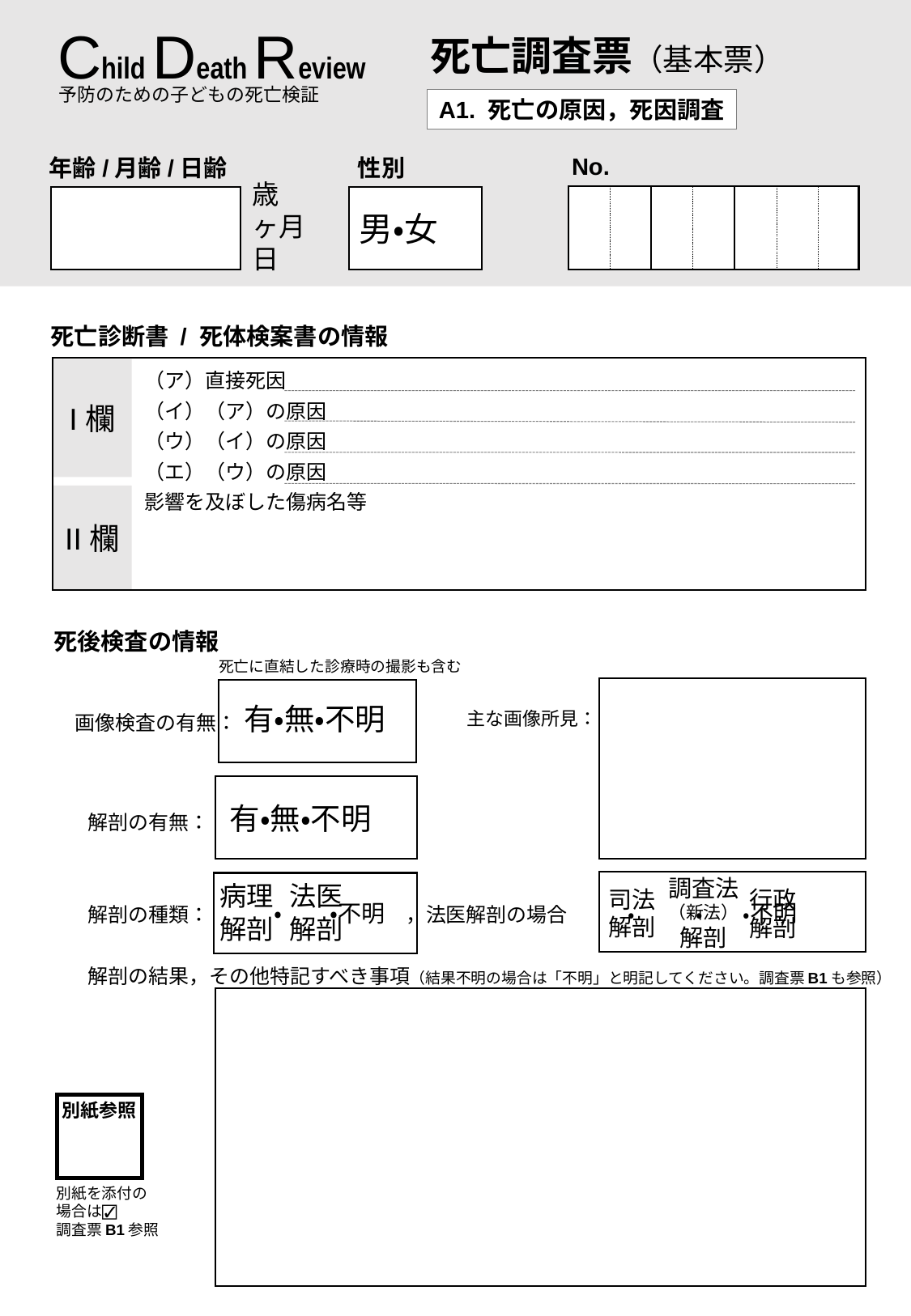

Child Death Review
死亡調査票（基本票）
予防のための子どもの死亡検証
A1. 死亡の原因，死因調査
No.
年齢/月齢/日齢
性別
歳
ヶ月
日

男・女
死亡診断書 / 死体検案書の情報
（ア）直接死因
（イ）（ア）の原因
（ウ）（イ）の原因
（エ）（ウ）の原因
影響を及ぼした傷病名等

I欄
II欄
死後検査の情報
死亡に直結した診療時の撮影も含む

画像検査の有無： 有・無・不明
主な画像所見：

解剖の有無：　有・無・不明

解剖の種類：　　 　・　　・不明　，法医解剖の場合　　　・　　　・　　・不明

解剖の結果，その他特記すべき事項（結果不明の場合は「不明」と明記してください。調査票B1も参照）
調査法（新法）
解剖

病理解剖
法医解剖
司法解剖
行政解剖

別紙参照

別紙を添付の場合は☑
調査票B1参照